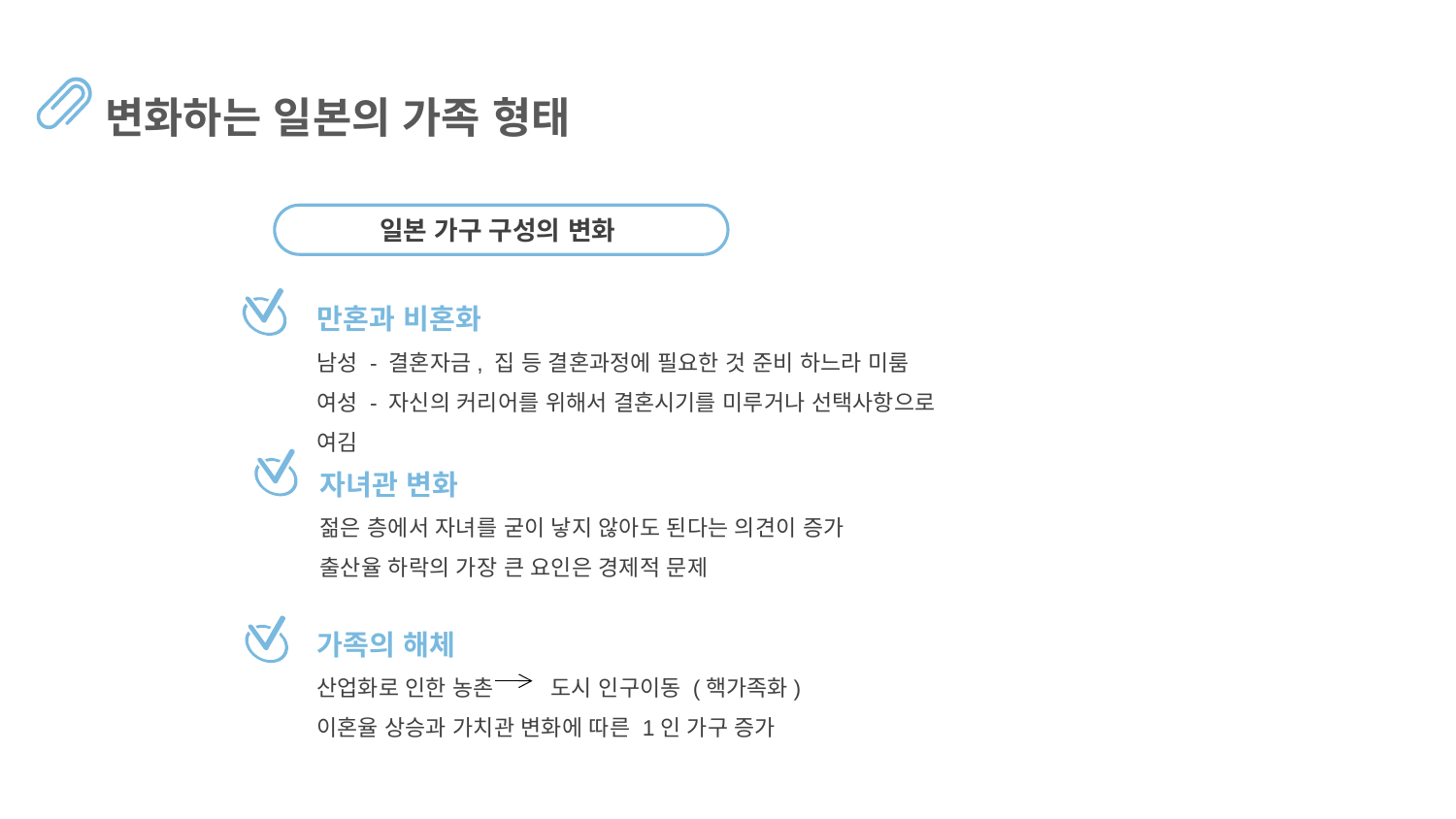

변화하는 일본의 가족 형태

일본 가구 구성의 변화
만혼과 비혼화
남성 - 결혼자금, 집 등 결혼과정에 필요한 것 준비 하느라 미룸
여성 - 자신의 커리어를 위해서 결혼시기를 미루거나 선택사항으로 여김

자녀관 변화
젊은 층에서 자녀를 굳이 낳지 않아도 된다는 의견이 증가
출산율 하락의 가장 큰 요인은 경제적 문제

가족의 해체
산업화로 인한 농촌         도시 인구이동 (핵가족화)
이혼율 상승과 가치관 변화에 따른 1인 가구 증가